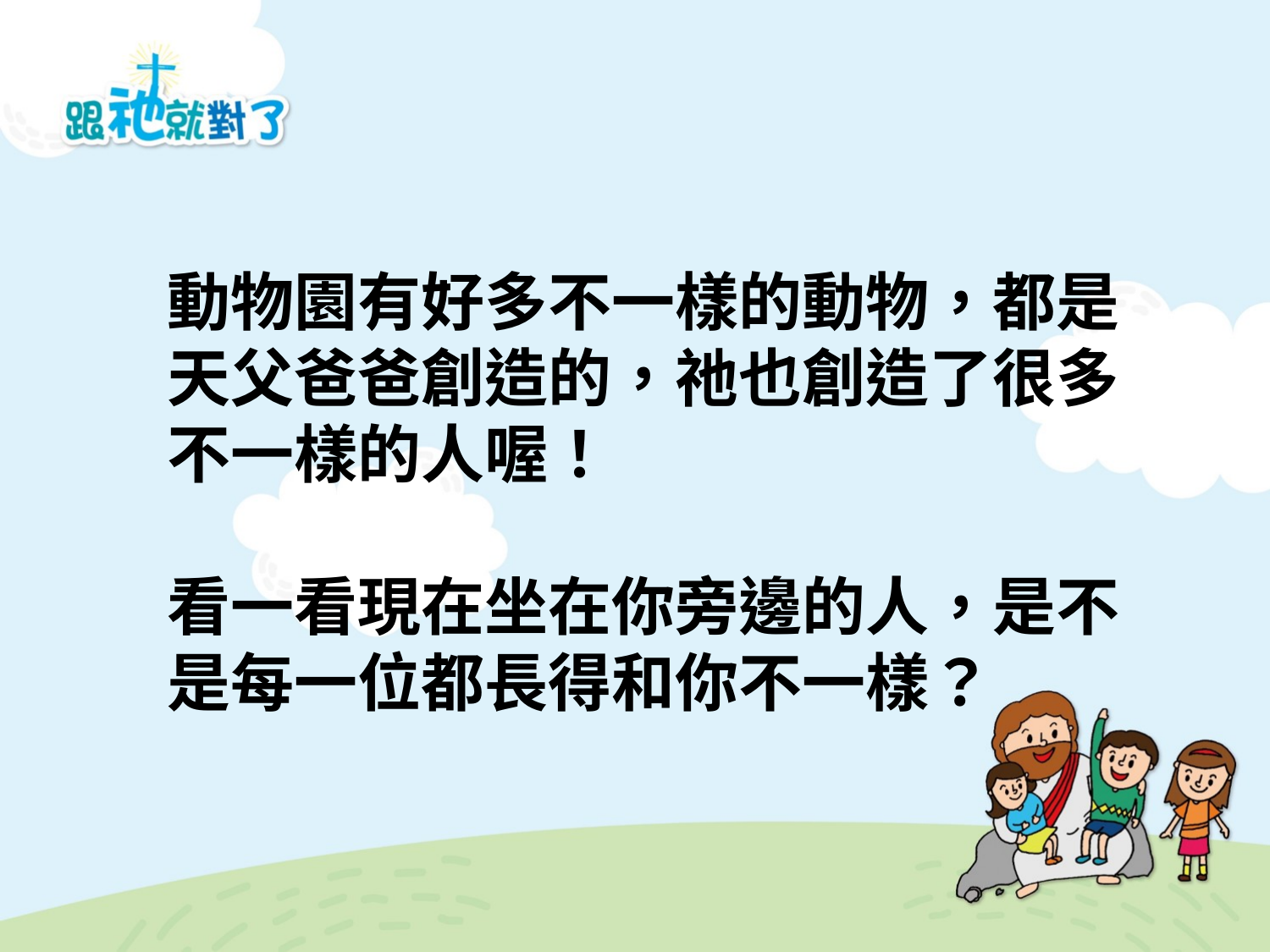

動物園有好多不一樣的動物，都是天父爸爸創造的，祂也創造了很多不一樣的人喔！

看一看現在坐在你旁邊的人，是不是每一位都長得和你不一樣？